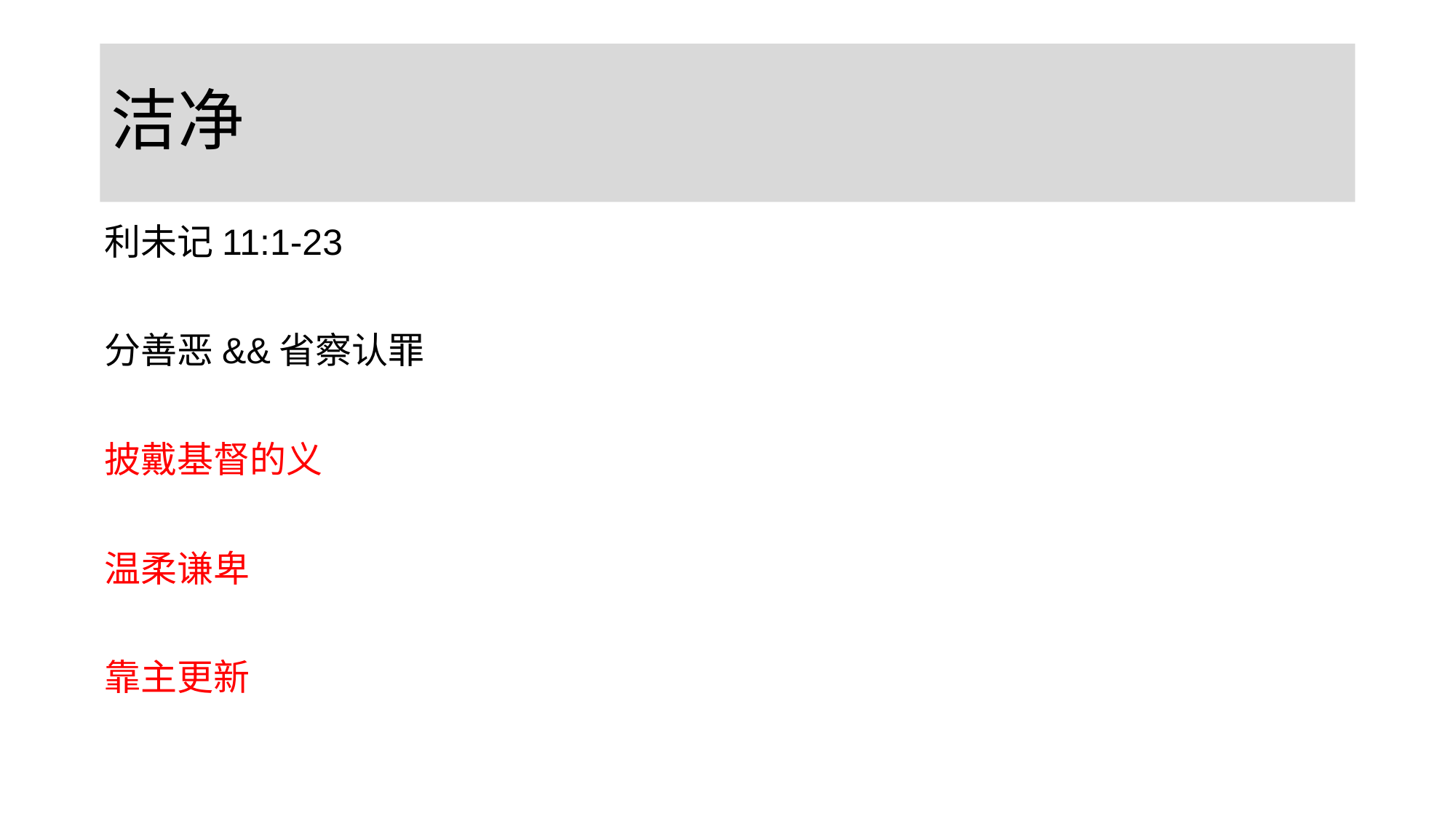

# 洁净
利未记11:1-23

分善恶&&省察认罪

披戴基督的义

温柔谦卑

靠主更新